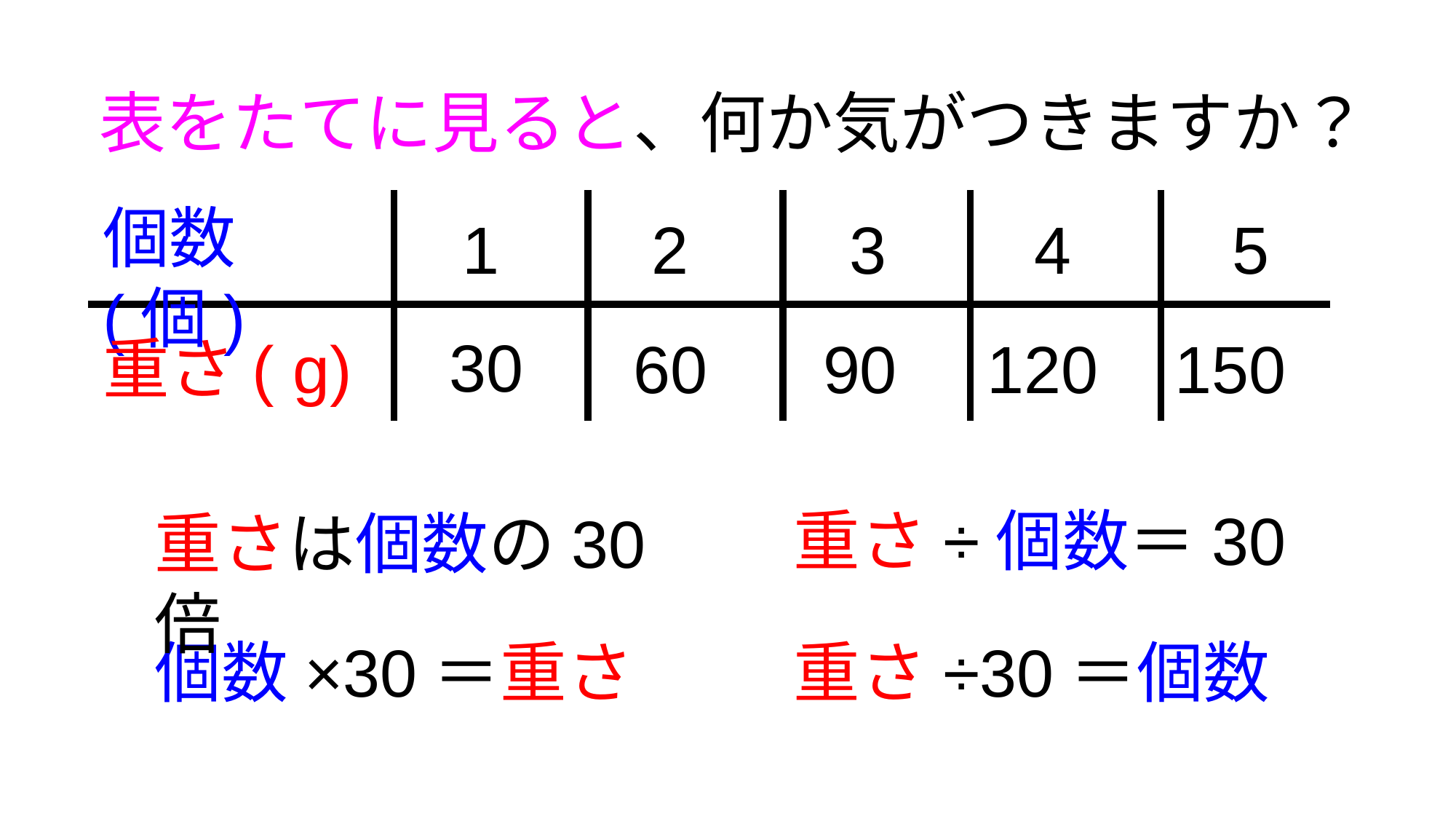

表をたてに見ると、何か気がつきますか？
個数(個)
1
2
3
4
5
30
60
90
120
150
重さ( g)
重さ÷個数＝30
重さは個数の30倍
重さ÷30＝個数
個数×30＝重さ